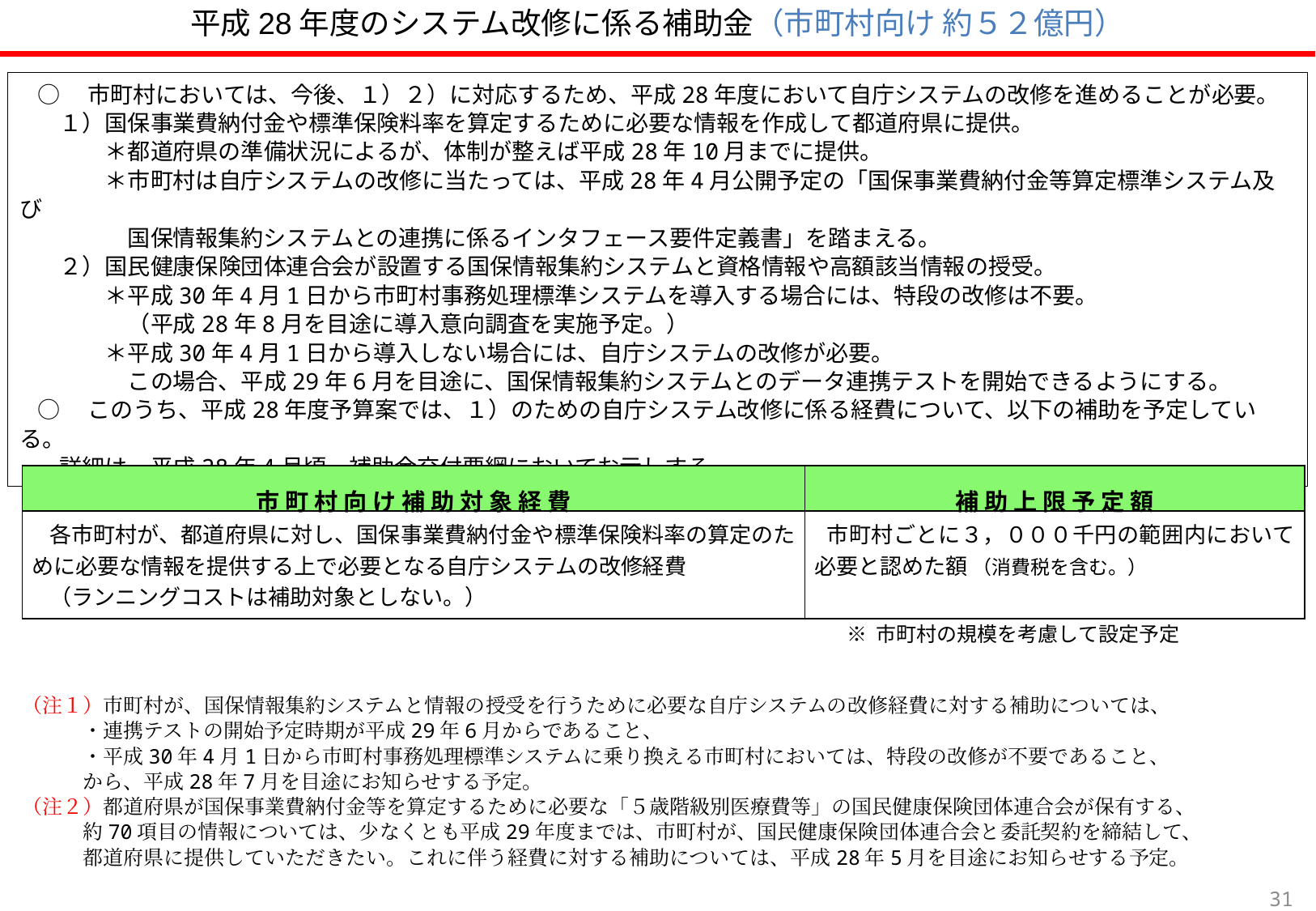

# 平成28年度のシステム改修に係る補助金（市町村向け 約５２億円）
○　市町村においては、今後、１）２）に対応するため、平成28年度において自庁システムの改修を進めることが必要。
　１）国保事業費納付金や標準保険料率を算定するために必要な情報を作成して都道府県に提供。
　　　＊都道府県の準備状況によるが、体制が整えば平成28年10月までに提供。
　　　＊市町村は自庁システムの改修に当たっては、平成28年4月公開予定の「国保事業費納付金等算定標準システム及び
　　　　国保情報集約システムとの連携に係るインタフェース要件定義書」を踏まえる。
　２）国民健康保険団体連合会が設置する国保情報集約システムと資格情報や高額該当情報の授受。
　　　＊平成30年4月1日から市町村事務処理標準システムを導入する場合には、特段の改修は不要。
　　　　（平成28年8月を目途に導入意向調査を実施予定。）
　　　＊平成30年4月1日から導入しない場合には、自庁システムの改修が必要。
　　　　この場合、平成29年6月を目途に、国保情報集約システムとのデータ連携テストを開始できるようにする。
○　このうち、平成28年度予算案では、１）のための自庁システム改修に係る経費について、以下の補助を予定している。
　詳細は、平成28年4月頃、補助金交付要綱においてお示しする。

| 市 町 村 向 け 補 助 対 象 経 費 | 補 助 上 限 予 定 額 |
| --- | --- |
| 各市町村が、都道府県に対し、国保事業費納付金や標準保険料率の算定のために必要な情報を提供する上で必要となる自庁システムの改修経費 （ランニングコストは補助対象としない。） | 市町村ごとに３，０００千円の範囲内において必要と認めた額 （消費税を含む。） |

※ 市町村の規模を考慮して設定予定
（注１）市町村が、国保情報集約システムと情報の授受を行うために必要な自庁システムの改修経費に対する補助については、
　　　・連携テストの開始予定時期が平成29年6月からであること、
　　　・平成30年4月1日から市町村事務処理標準システムに乗り換える市町村においては、特段の改修が不要であること、
　　　から、平成28年7月を目途にお知らせする予定。
（注２）都道府県が国保事業費納付金等を算定するために必要な「５歳階級別医療費等」の国民健康保険団体連合会が保有する、
　　　約70項目の情報については、少なくとも平成29年度までは、市町村が、国民健康保険団体連合会と委託契約を締結して、
　　　都道府県に提供していただきたい。これに伴う経費に対する補助については、平成28年5月を目途にお知らせする予定。
31